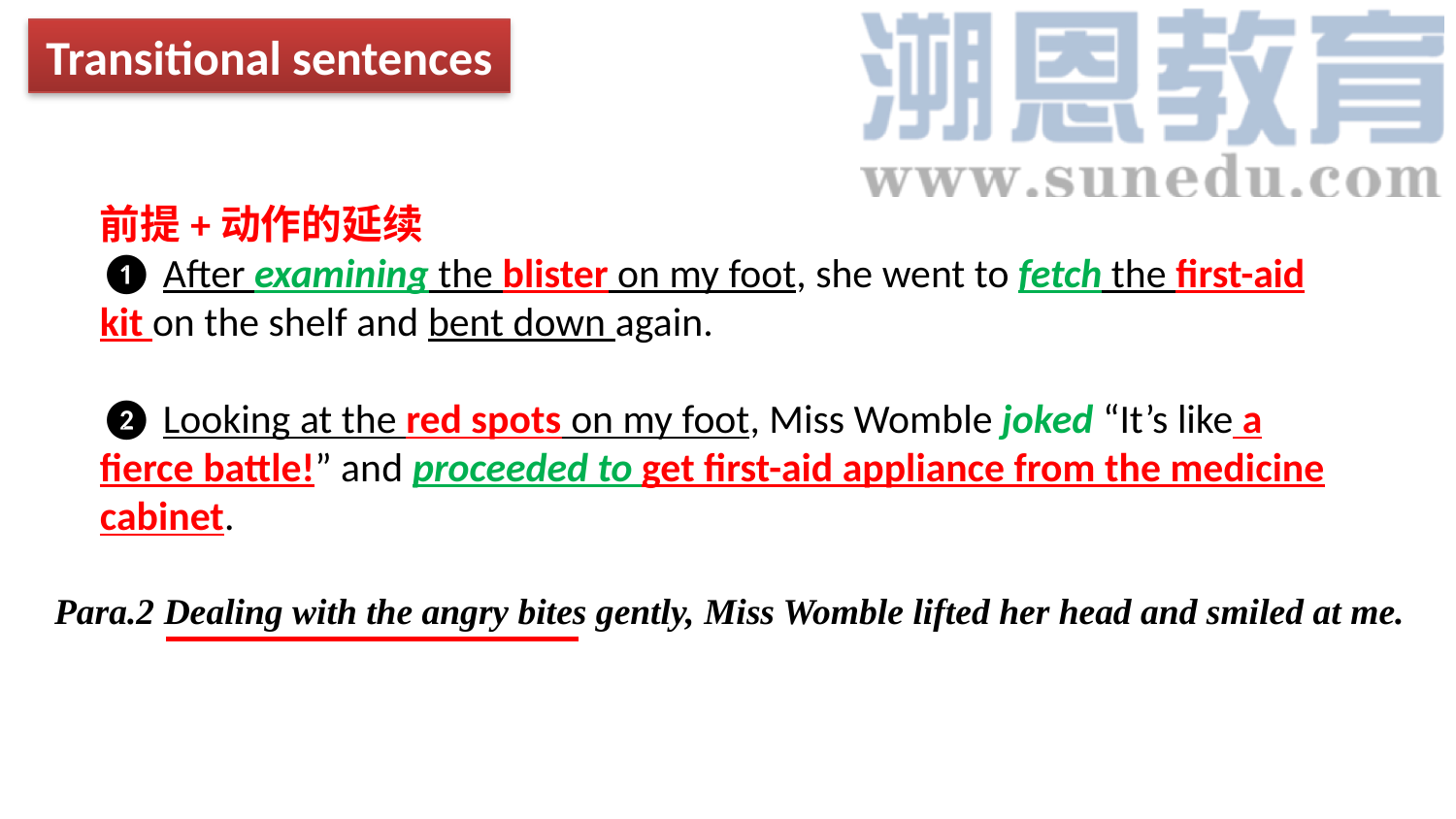

Transitional sentences
前提+动作的延续
❶ After examining the blister on my foot, she went to fetch the first-aid kit on the shelf and bent down again.

❷ Looking at the red spots on my foot, Miss Womble joked “It’s like a fierce battle!” and proceeded to get first-aid appliance from the medicine cabinet.
Para.2 Dealing with the angry bites gently, Miss Womble lifted her head and smiled at me.